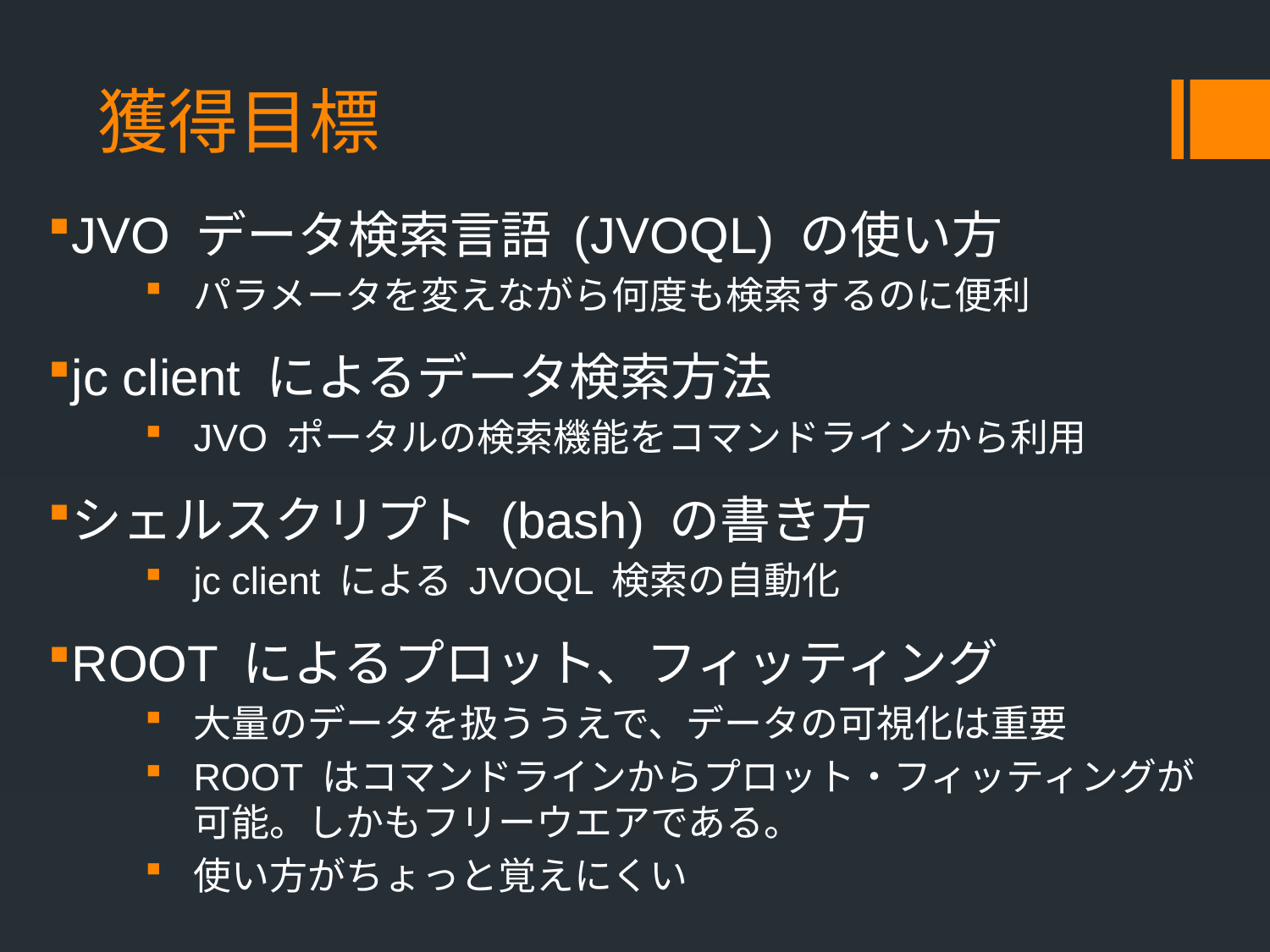

# 獲得目標
JVO データ検索言語 (JVOQL) の使い方
パラメータを変えながら何度も検索するのに便利
jc client によるデータ検索方法
JVO ポータルの検索機能をコマンドラインから利用
シェルスクリプト (bash) の書き方
jc client による JVOQL 検索の自動化
ROOT によるプロット、フィッティング
大量のデータを扱ううえで、データの可視化は重要
ROOT はコマンドラインからプロット・フィッティングが可能。しかもフリーウエアである。
使い方がちょっと覚えにくい